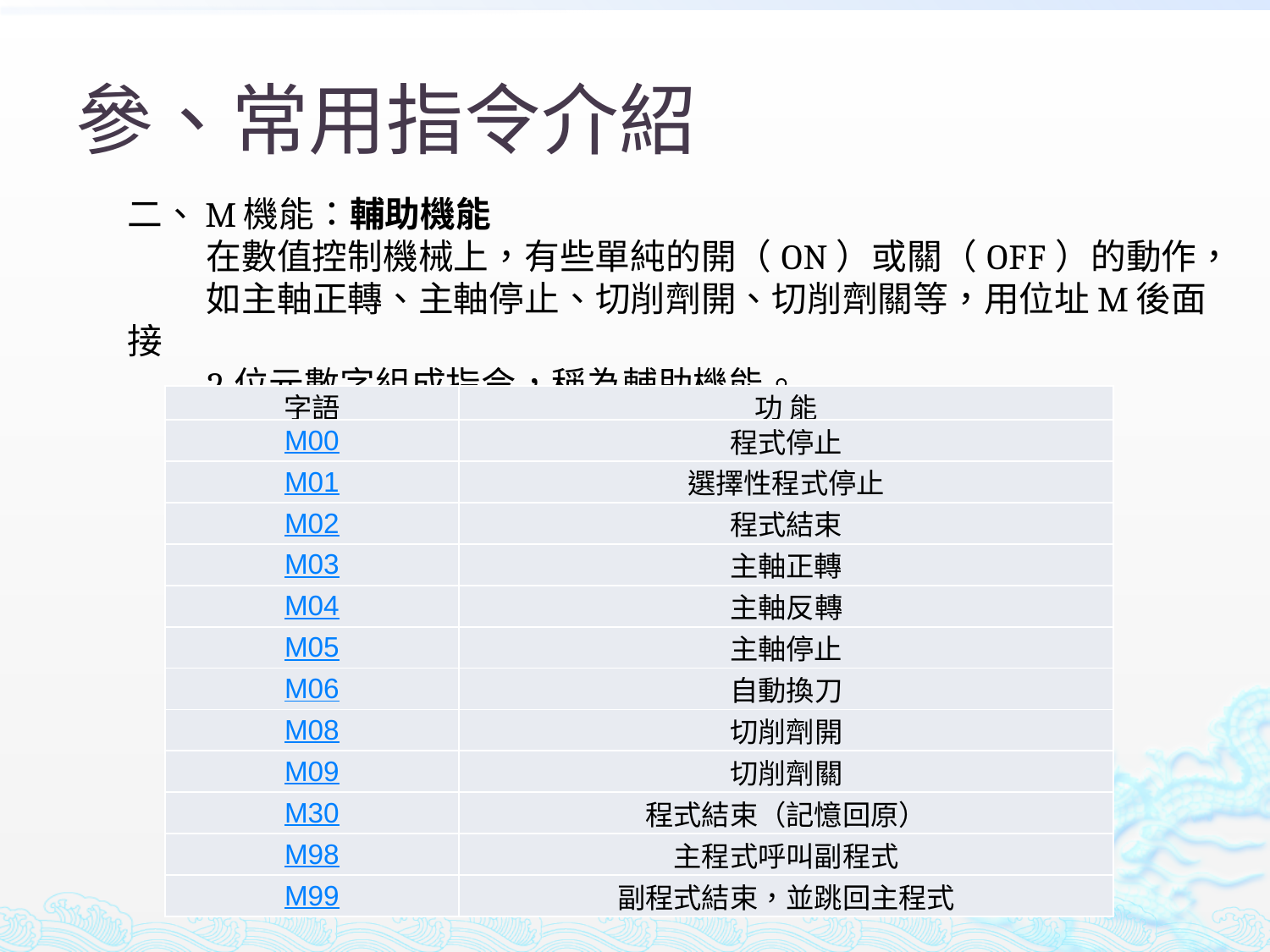

# 參、常用指令介紹
二、M機能：輔助機能
         在數值控制機械上，有些單純的開（ON）或關（OFF）的動作，
         如主軸正轉、主軸停止、切削劑開、切削劑關等，用位址M後面接
          2位元數字組成指令，稱為輔助機能。

| 字語 | 功 能 |
| --- | --- |
| M00 | 程式停止 |
| M01 | 選擇性程式停止 |
| M02 | 程式結束 |
| M03 | 主軸正轉 |
| M04 | 主軸反轉 |
| M05 | 主軸停止 |
| M06 | 自動換刀 |
| M08 | 切削劑開 |
| M09 | 切削劑關 |
| M30 | 程式結束（記憶回原） |
| M98 | 主程式呼叫副程式 |
| M99 | 副程式結束，並跳回主程式 |